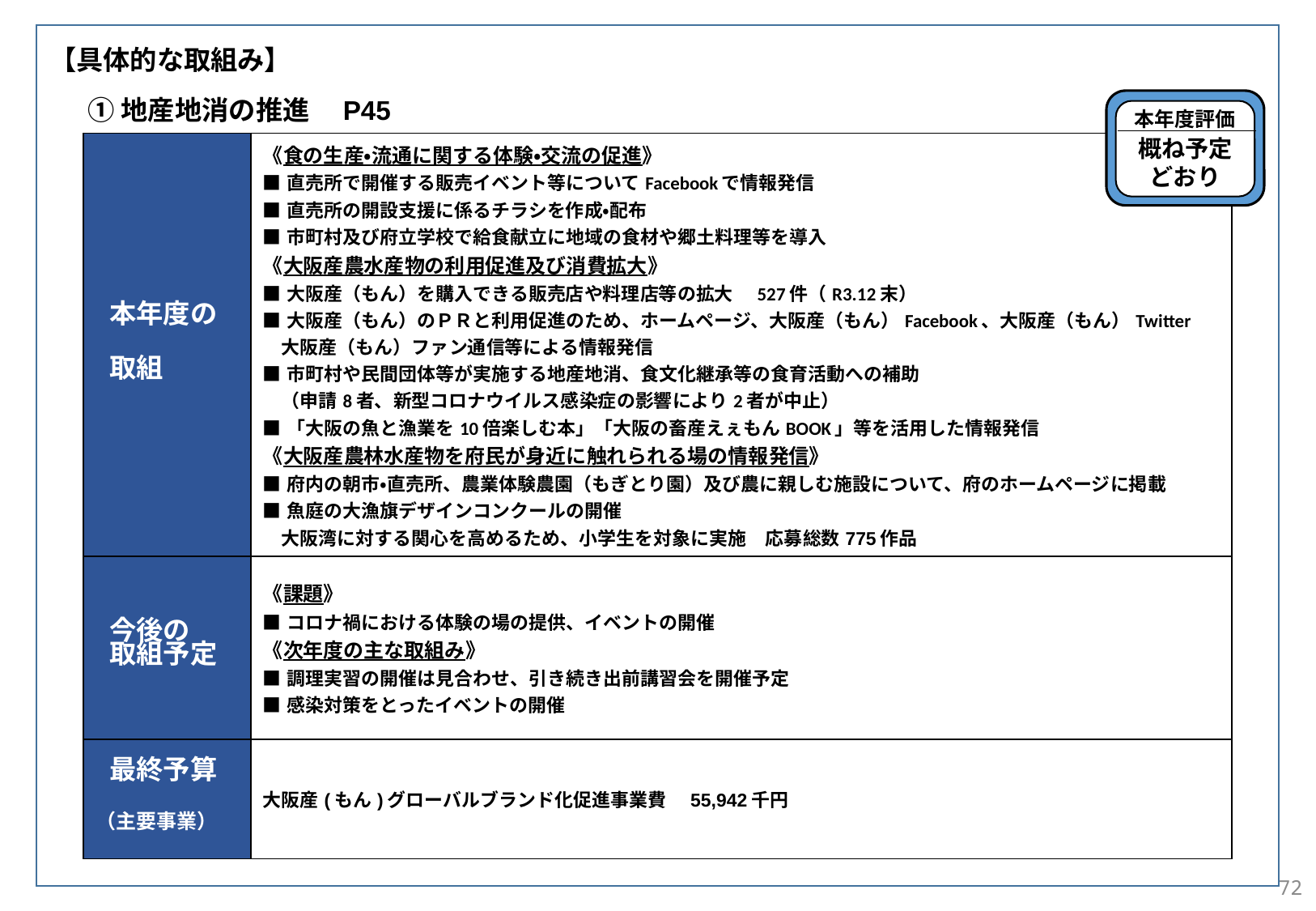

現状･課題
▽府民が身近に生産から消費まで体験できる機会づくりを進めることが必要です。
▽大阪産（もん）を実際に手にし、購入できる販売店や料理店等を増やし、地産地消、消費拡大を図ることが必要です。
▽府民一人ひとりが食への感謝の気持ちを深めるとともに、食品ロスの現状や削減の必要性についても認識を深め、食品ロスの削減に主体的に取り組むことが必要です。
▽伝統的な食文化に関する府民の関心と理解を深め、次世代に伝えていく取組みが必要です。
【具体的な取組み】
①地産地消の推進　P45

本年度評価

概ね予定
どおり
| 本年度の 取組 | 《食の生産・流通に関する体験・交流の促進》 ■直売所で開催する販売イベント等についてFacebookで情報発信 ■直売所の開設支援に係るチラシを作成・配布 ■市町村及び府立学校で給食献立に地域の食材や郷土料理等を導入 《大阪産農水産物の利用促進及び消費拡大》 ■大阪産（もん）を購入できる販売店や料理店等の拡大　527件（R3.12末） ■大阪産（もん）のＰＲと利用促進のため、ホームページ、大阪産（もん）Facebook、大阪産（もん）Twitter 　大阪産（もん）ファン通信等による情報発信 ■市町村や民間団体等が実施する地産地消、食文化継承等の食育活動への補助 　（申請8者、新型コロナウイルス感染症の影響により2者が中止） ■「大阪の魚と漁業を10倍楽しむ本」「大阪の畜産えぇもんBOOK」等を活用した情報発信 《大阪産農林水産物を府民が身近に触れられる場の情報発信》 ■府内の朝市・直売所、農業体験農園（もぎとり園）及び農に親しむ施設について、府のホームページに掲載 ■魚庭の大漁旗デザインコンクールの開催 　大阪湾に対する関心を高めるため、小学生を対象に実施　応募総数775作品 |
| --- | --- |
| 今後の 取組予定 | 《課題》 ■コロナ禍における体験の場の提供、イベントの開催 《次年度の主な取組み》 ■調理実習の開催は見合わせ、引き続き出前講習会を開催予定 ■感染対策をとったイベントの開催 |
| 最終予算　　 （主要事業） | 大阪産(もん)グローバルブランド化促進事業費　55,942千円 |
概ね予定どおり
概ね予定どおり
72